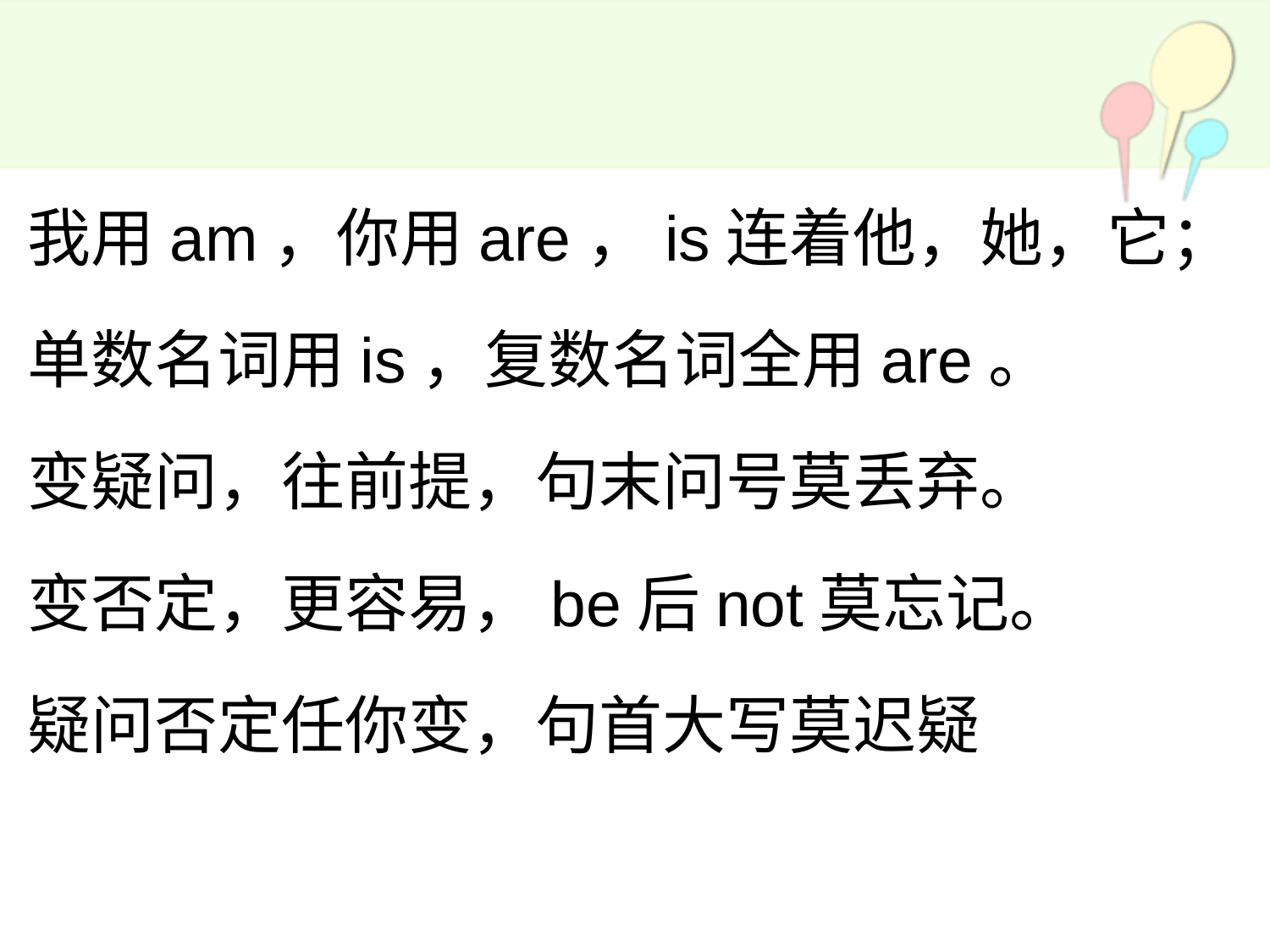

我用am，你用are，is连着他，她，它；

单数名词用is，复数名词全用are。

变疑问，往前提，句末问号莫丢弃。

变否定，更容易，be后not莫忘记。

疑问否定任你变，句首大写莫迟疑